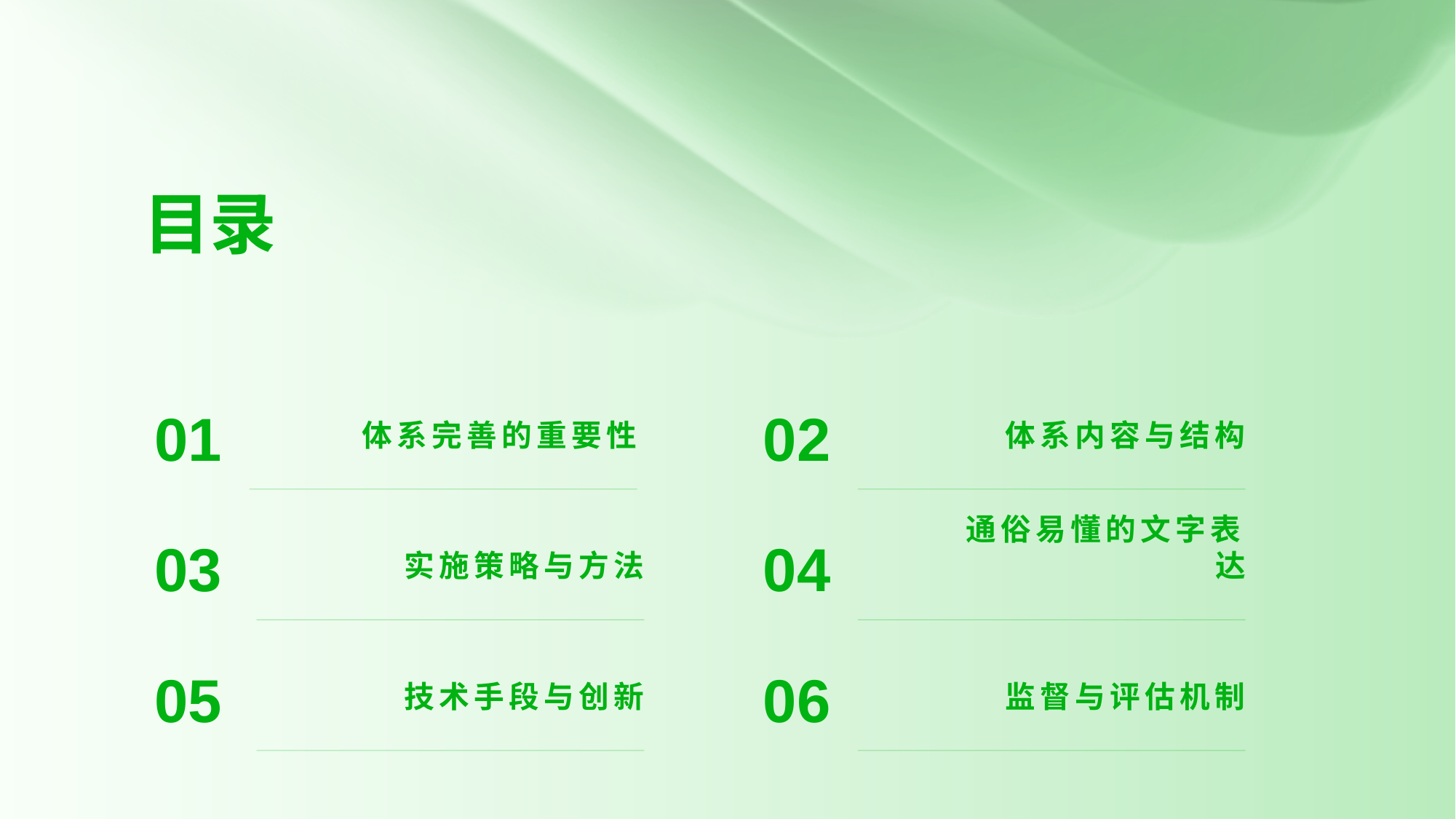

# 目录
01
02
体系完善的重要性
体系内容与结构
03
04
实施策略与方法
通俗易懂的文字表达
05
06
技术手段与创新
监督与评估机制